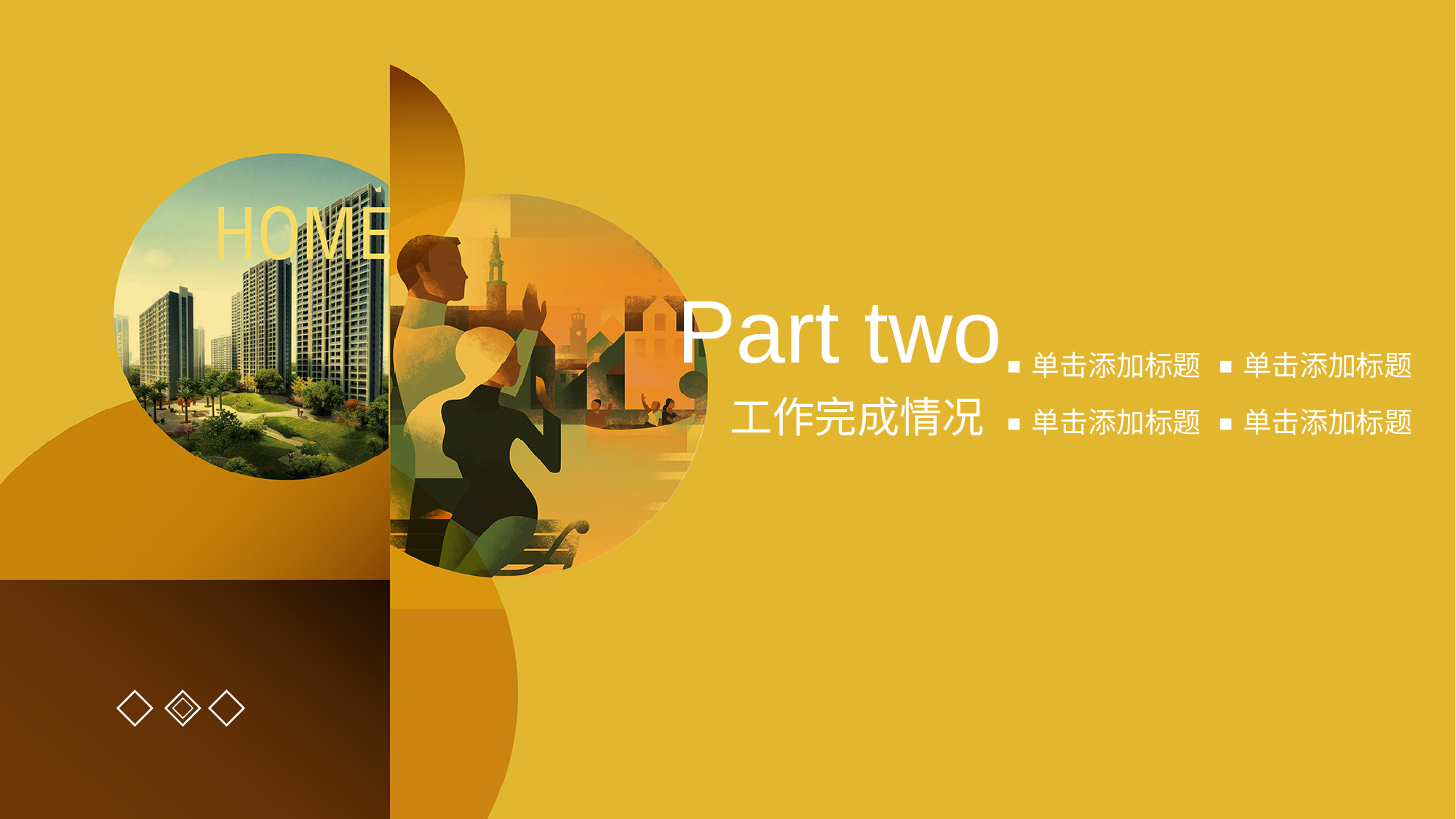

Part two
单击添加标题

单击添加标题

工作完成情况
单击添加标题

单击添加标题